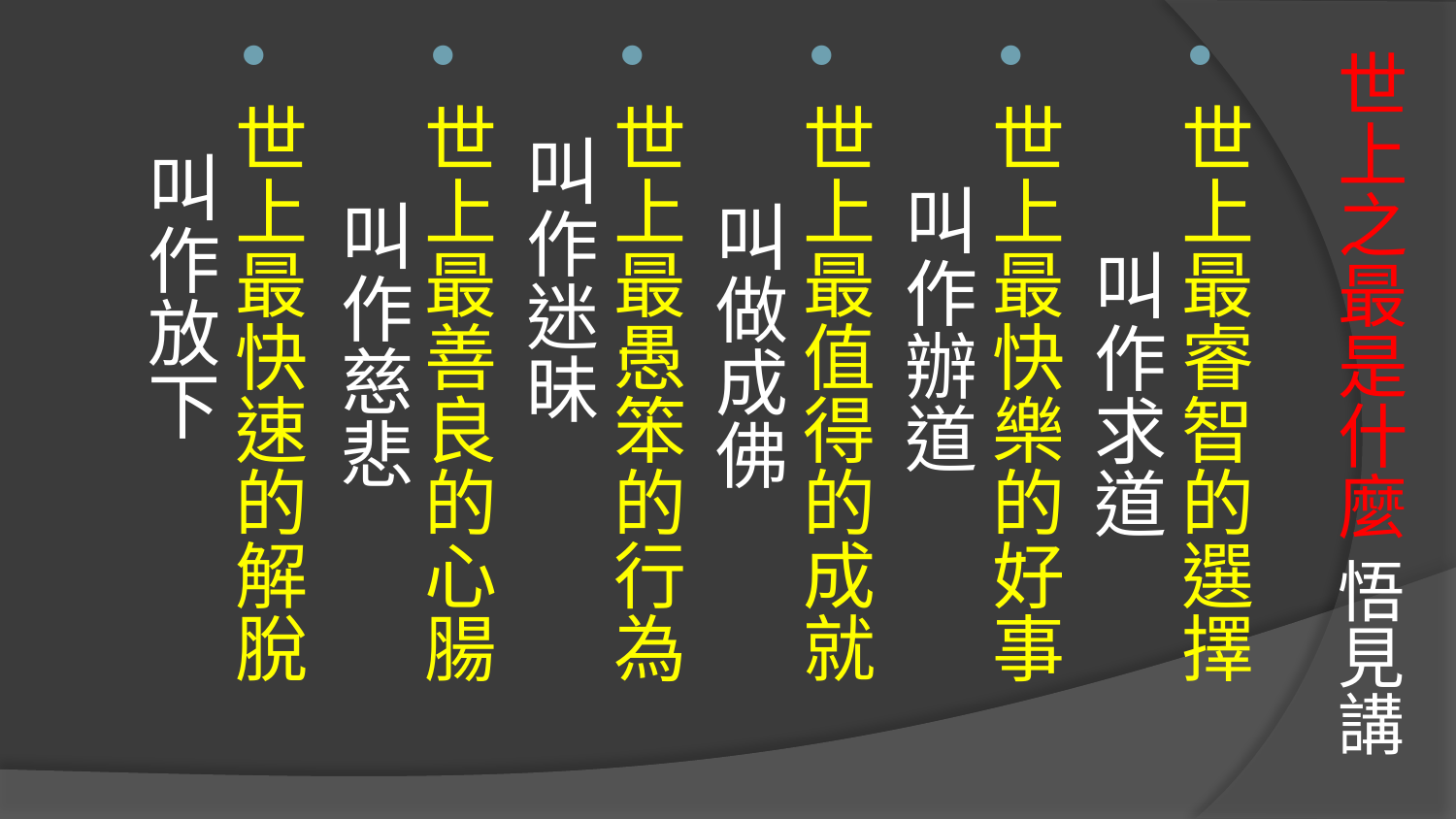

# 世上之最是什麼 悟見講
世上最睿智的選擇                叫作求道
世上最快樂的好事            叫作辦道
世上最值得的成就             叫做成佛
世上最愚笨的行為         叫作迷昧
世上最善良的心腸             叫作慈悲
世上最快速的解脫          叫作放下